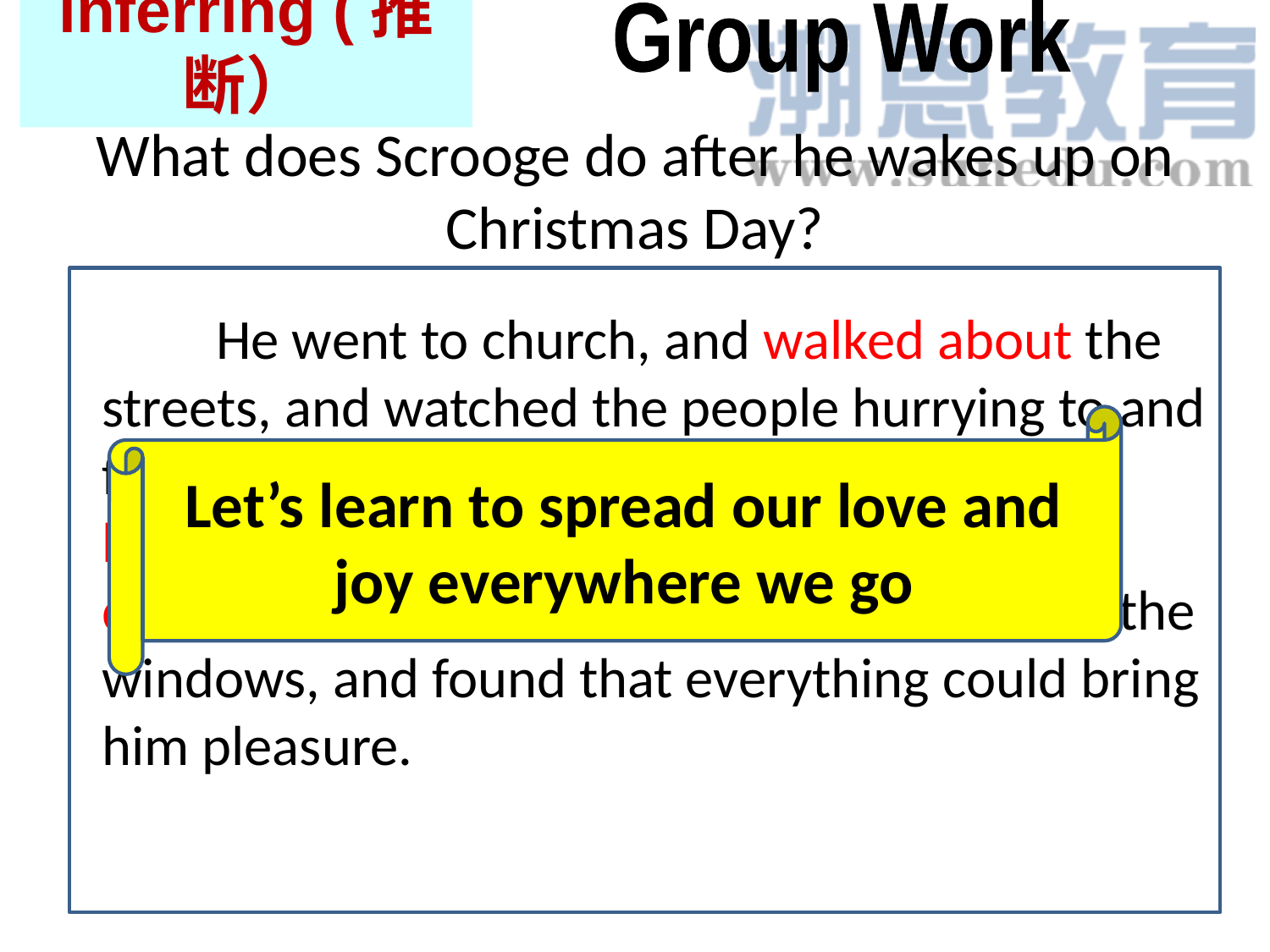

inferring (推断）
Group Work
# What does Scrooge do after he wakes up on Christmas Day?

         He went to church, and walked about the streets, and watched the people hurrying to and fro(匆忙来回), and patted children on the head, and questioned beggars, and looked down into the kitchens of houses, and up to the windows, and found that everything could bring him pleasure.
Let’s learn to spread our love and joy everywhere we go